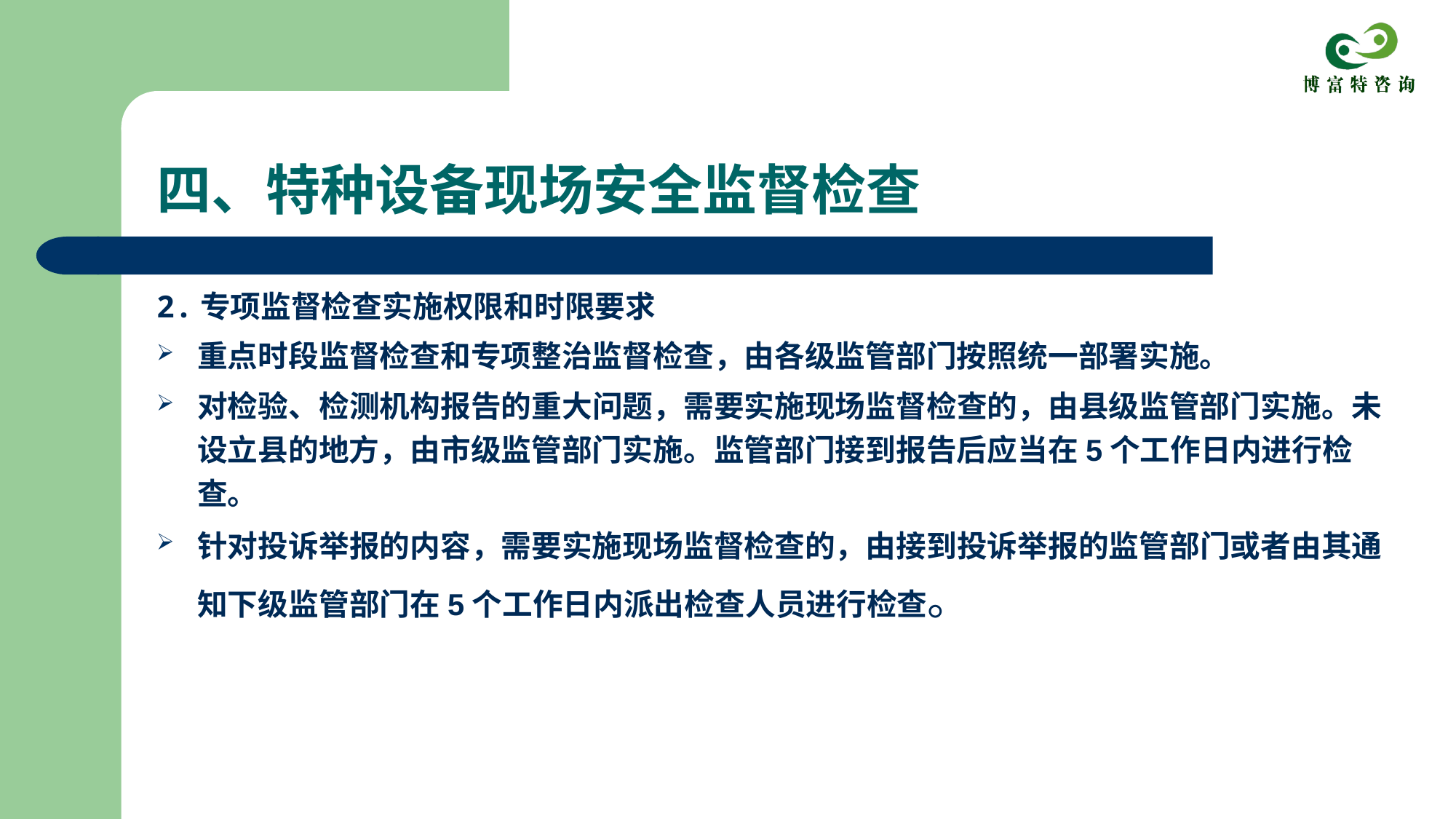

# 四、特种设备现场安全监督检查
2.专项监督检查实施权限和时限要求
重点时段监督检查和专项整治监督检查，由各级监管部门按照统一部署实施。
对检验、检测机构报告的重大问题，需要实施现场监督检查的，由县级监管部门实施。未设立县的地方，由市级监管部门实施。监管部门接到报告后应当在5个工作日内进行检查。
针对投诉举报的内容，需要实施现场监督检查的，由接到投诉举报的监管部门或者由其通知下级监管部门在5个工作日内派出检查人员进行检查。